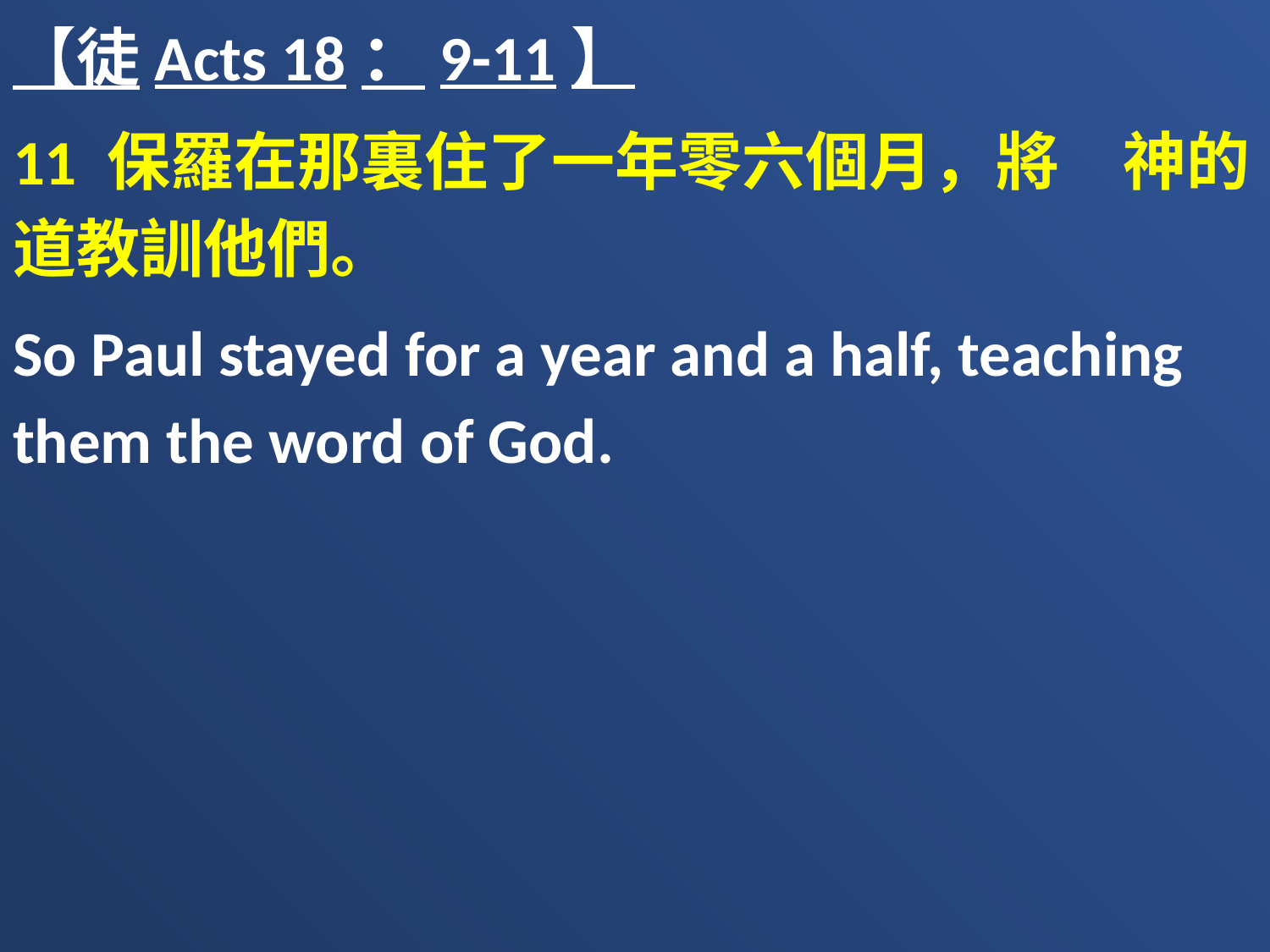

【徒Acts 18：9-11】
11 保羅在那裏住了一年零六個月，將　神的道教訓他們。
So Paul stayed for a year and a half, teaching them the word of God.